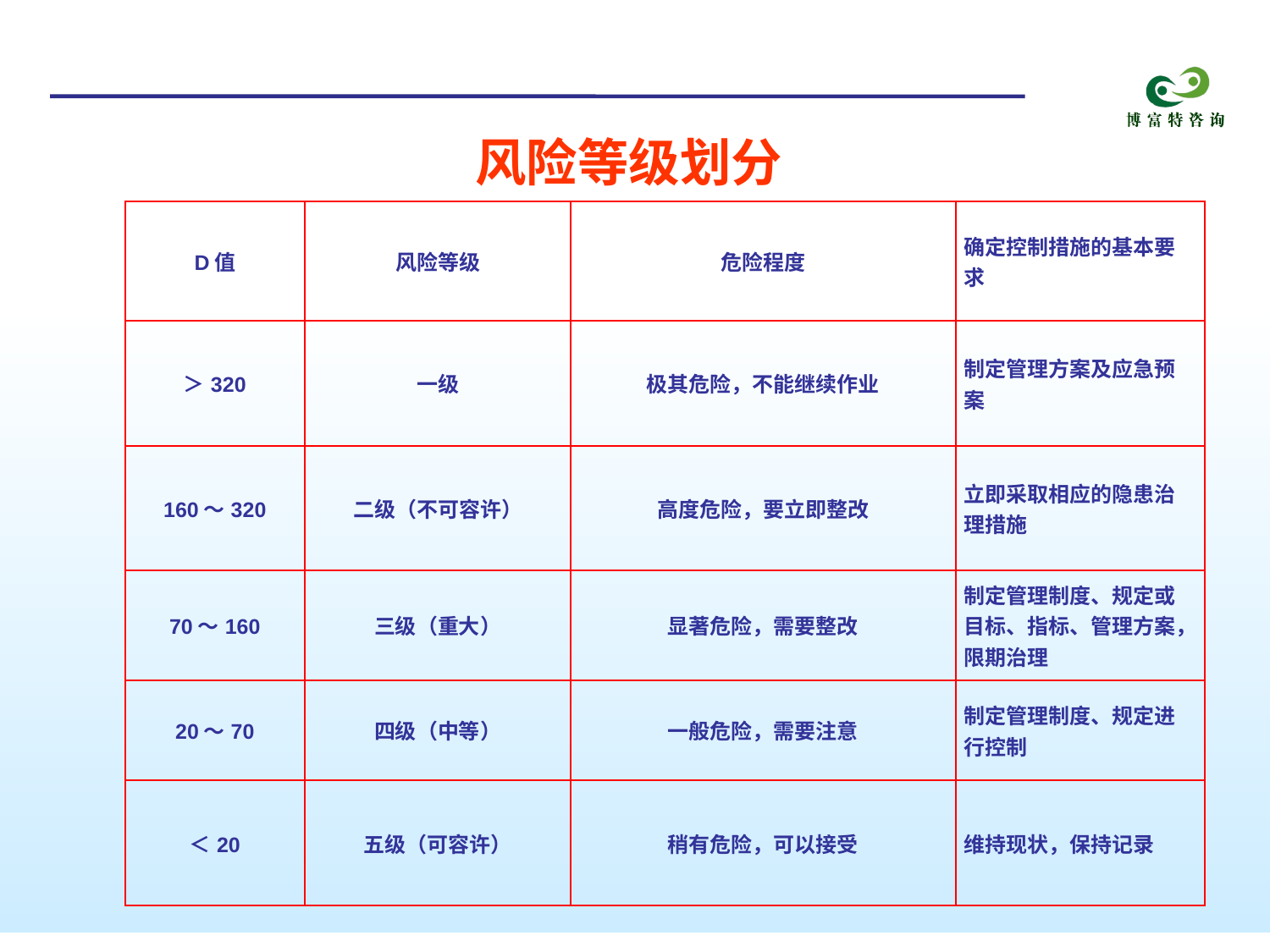

风险等级划分
| D值 | 风险等级 | 危险程度 | 确定控制措施的基本要求 |
| --- | --- | --- | --- |
| ＞320 | 一级 | 极其危险，不能继续作业 | 制定管理方案及应急预案 |
| 160～320 | 二级（不可容许） | 高度危险，要立即整改 | 立即采取相应的隐患治理措施 |
| 70～160 | 三级（重大） | 显著危险，需要整改 | 制定管理制度、规定或目标、指标、管理方案，限期治理 |
| 20～70 | 四级（中等） | 一般危险，需要注意 | 制定管理制度、规定进行控制 |
| ＜20 | 五级（可容许） | 稍有危险，可以接受 | 维持现状，保持记录 |